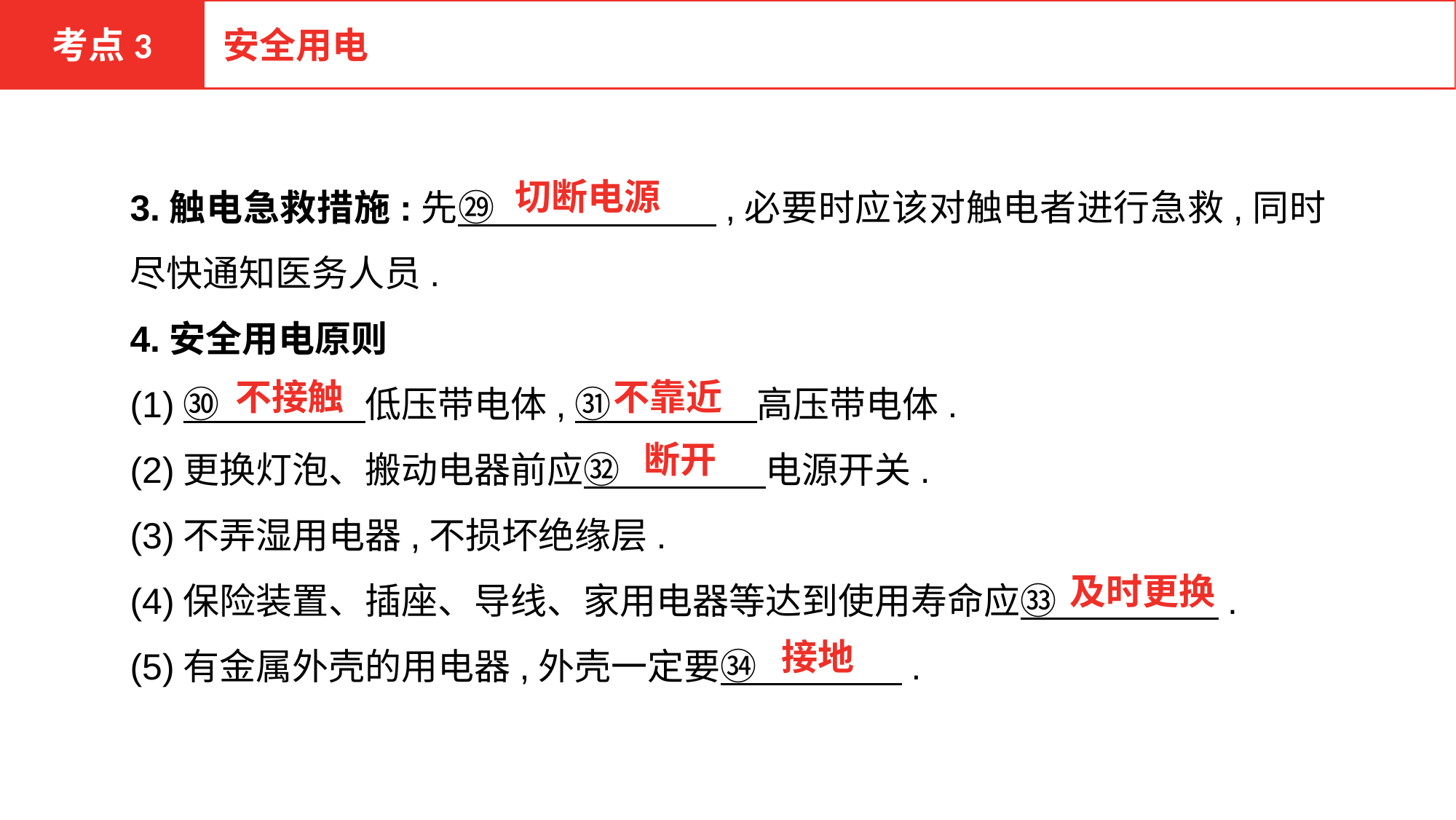

考点3
安全用电
3.触电急救措施:先㉙　　　　　　,必要时应该对触电者进行急救,同时尽快通知医务人员.
4.安全用电原则
(1)㉚　　　　低压带电体,㉛　　　　高压带电体.
(2)更换灯泡、搬动电器前应㉜　　　　电源开关.
(3)不弄湿用电器,不损坏绝缘层.
(4)保险装置、插座、导线、家用电器等达到使用寿命应㉝　　  　　.
(5)有金属外壳的用电器,外壳一定要㉞　　　　.

切断电源
不接触
不靠近
断开
及时更换
接地